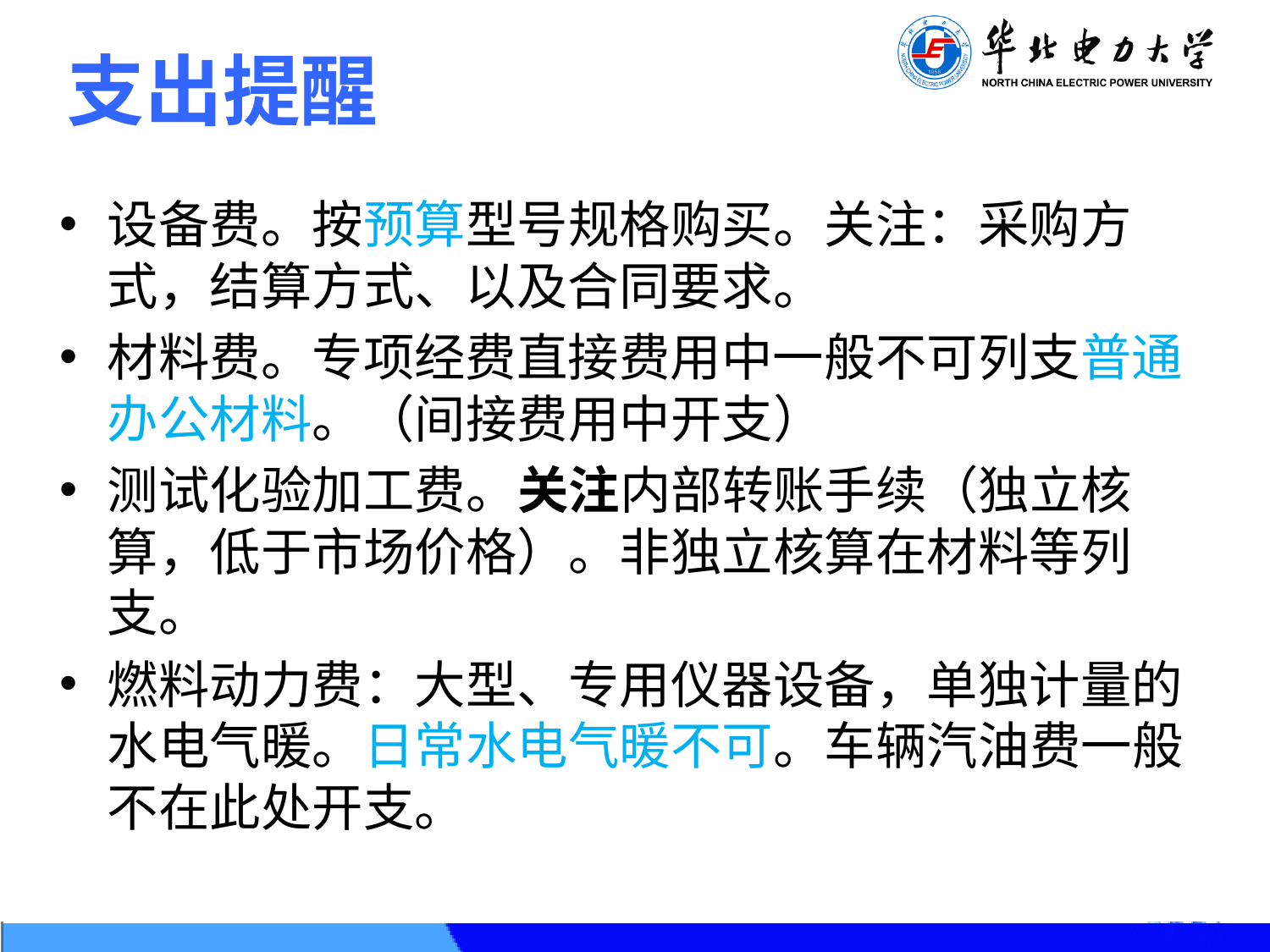

支出提醒
设备费。按预算型号规格购买。关注：采购方式，结算方式、以及合同要求。
材料费。专项经费直接费用中一般不可列支普通办公材料。（间接费用中开支）
测试化验加工费。关注内部转账手续（独立核算，低于市场价格）。非独立核算在材料等列支。
燃料动力费：大型、专用仪器设备，单独计量的水电气暖。日常水电气暖不可。车辆汽油费一般不在此处开支。